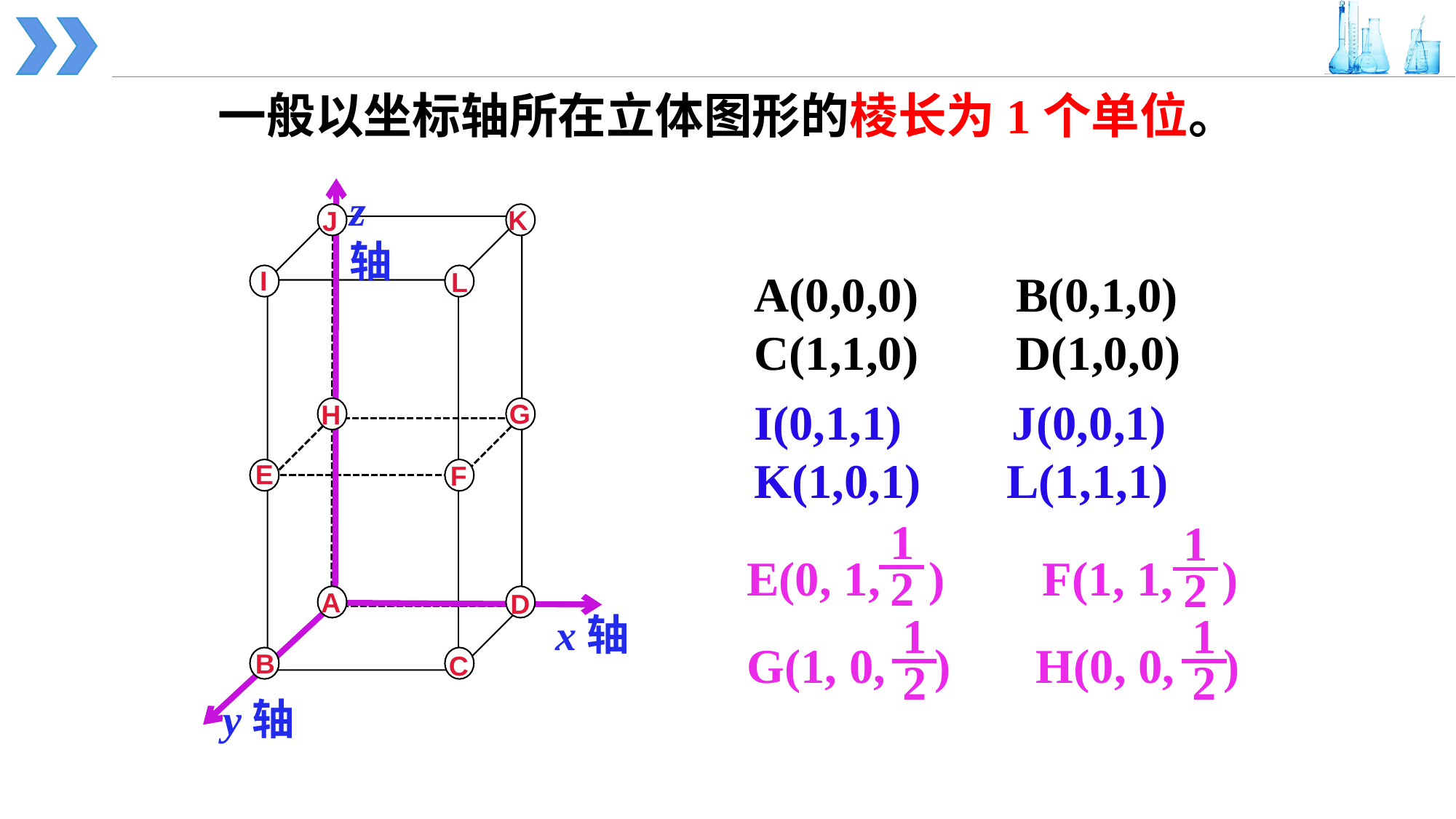

一般以坐标轴所在立体图形的棱长为1个单位。
z轴
y轴
x轴
K
J

I
A(0,0,0)        B(0,1,0)
C(1,1,0)        D(1,0,0)
L

I(0,1,1)         J(0,0,1)
K(1,0,1)       L(1,1,1)
G
H

E
F

E(0, 1,    )        F(1, 1,    )
G(1, 0,    )       H(0, 0,    )
1
2
1
2
1
2
1
2
A
D

B
C